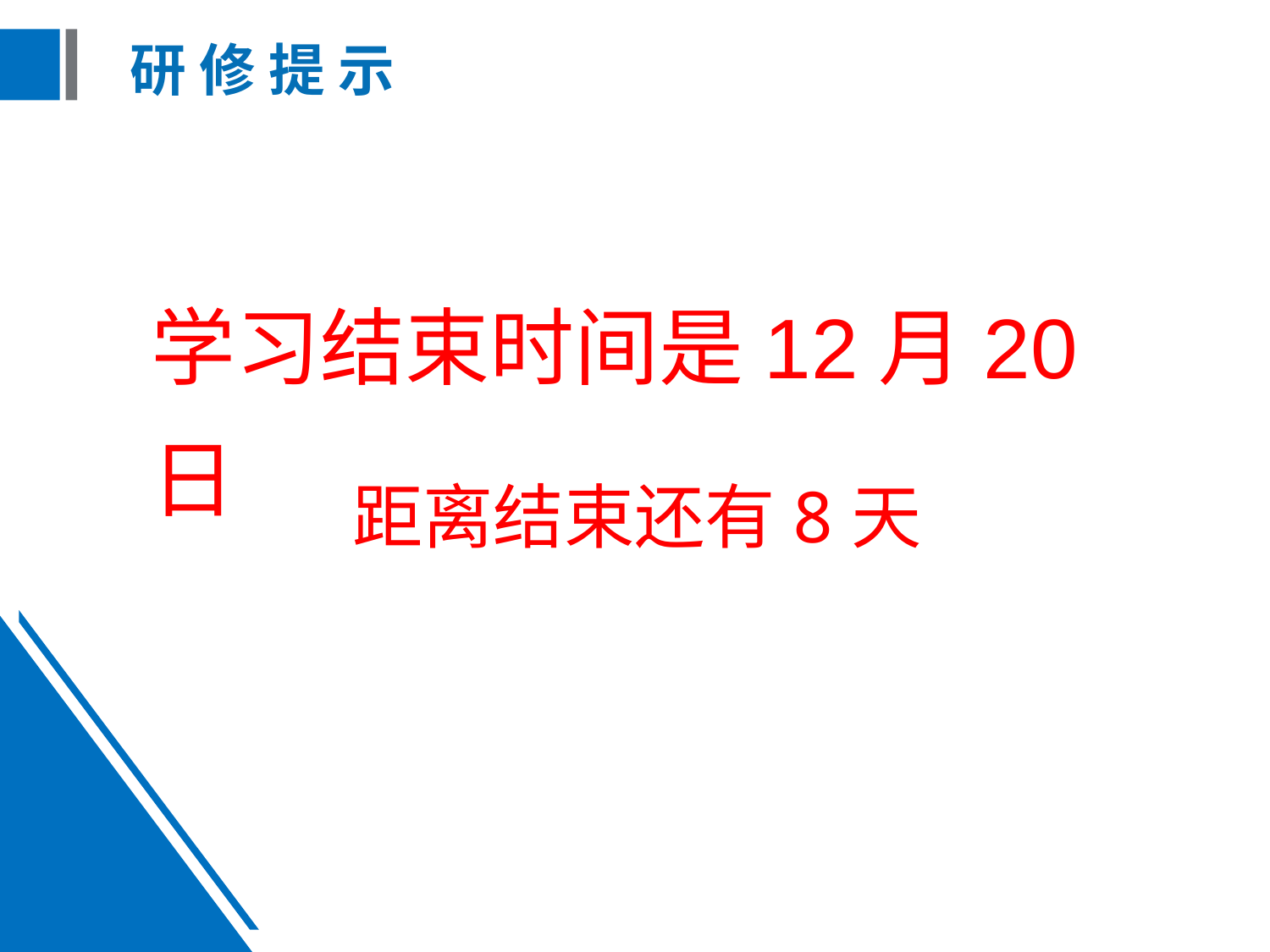

# 研 修 提 示
学习结束时间是12月20日
距离结束还有8天